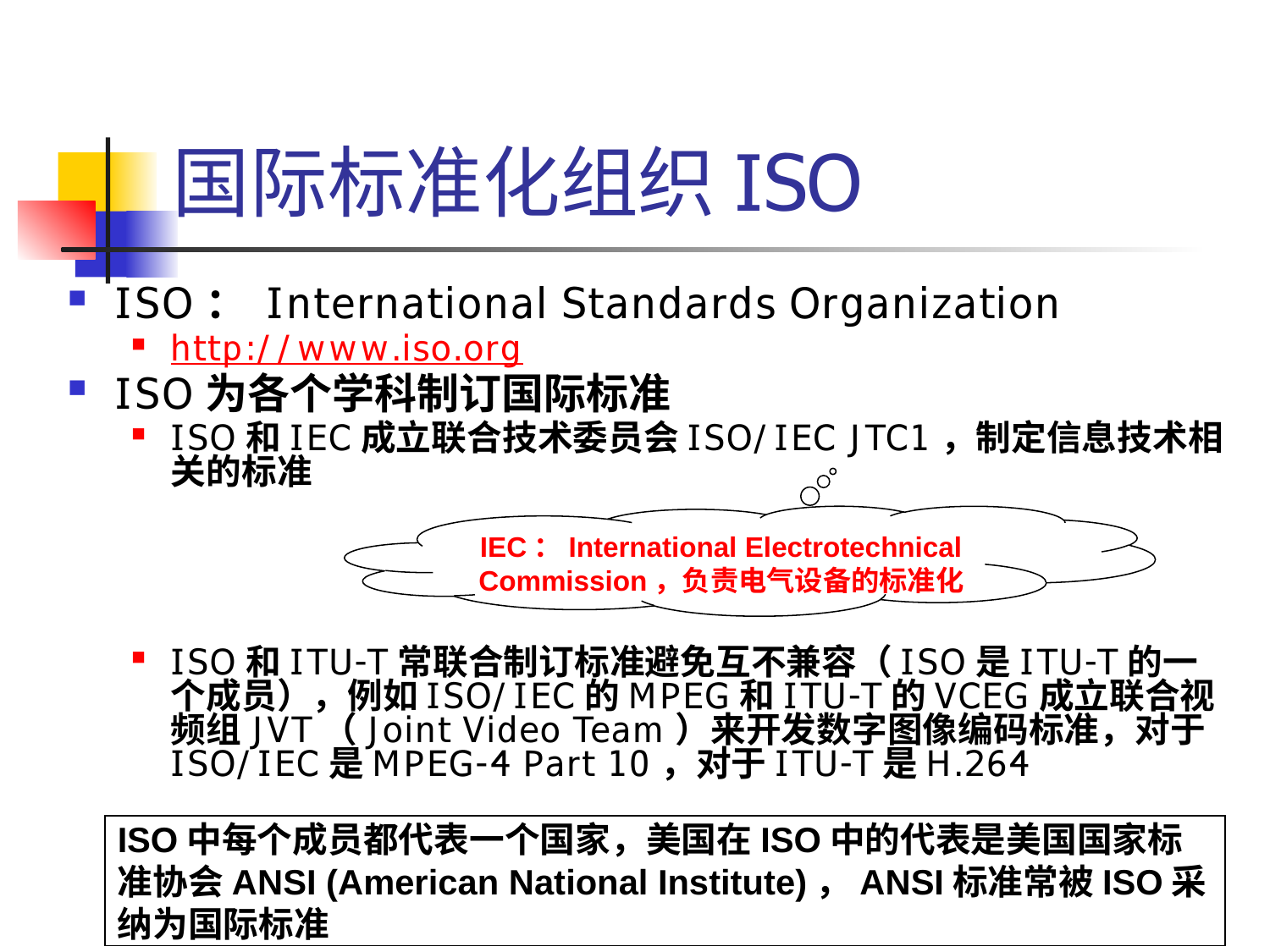

# 国际标准化组织ISO
ISO： International Standards Organization
http://www.iso.org
ISO为各个学科制订国际标准
ISO和IEC成立联合技术委员会ISO/IEC JTC1，制定信息技术相关的标准

ISO和ITU-T常联合制订标准避免互不兼容（ISO是ITU-T的一个成员），例如ISO/IEC的MPEG和ITU-T的VCEG成立联合视频组JVT（Joint Video Team）来开发数字图像编码标准，对于ISO/IEC是MPEG-4 Part 10，对于ITU-T是H.264
IEC：International Electrotechnical Commission，负责电气设备的标准化
ISO中每个成员都代表一个国家，美国在ISO中的代表是美国国家标准协会ANSI (American National Institute)，ANSI标准常被ISO采纳为国际标准